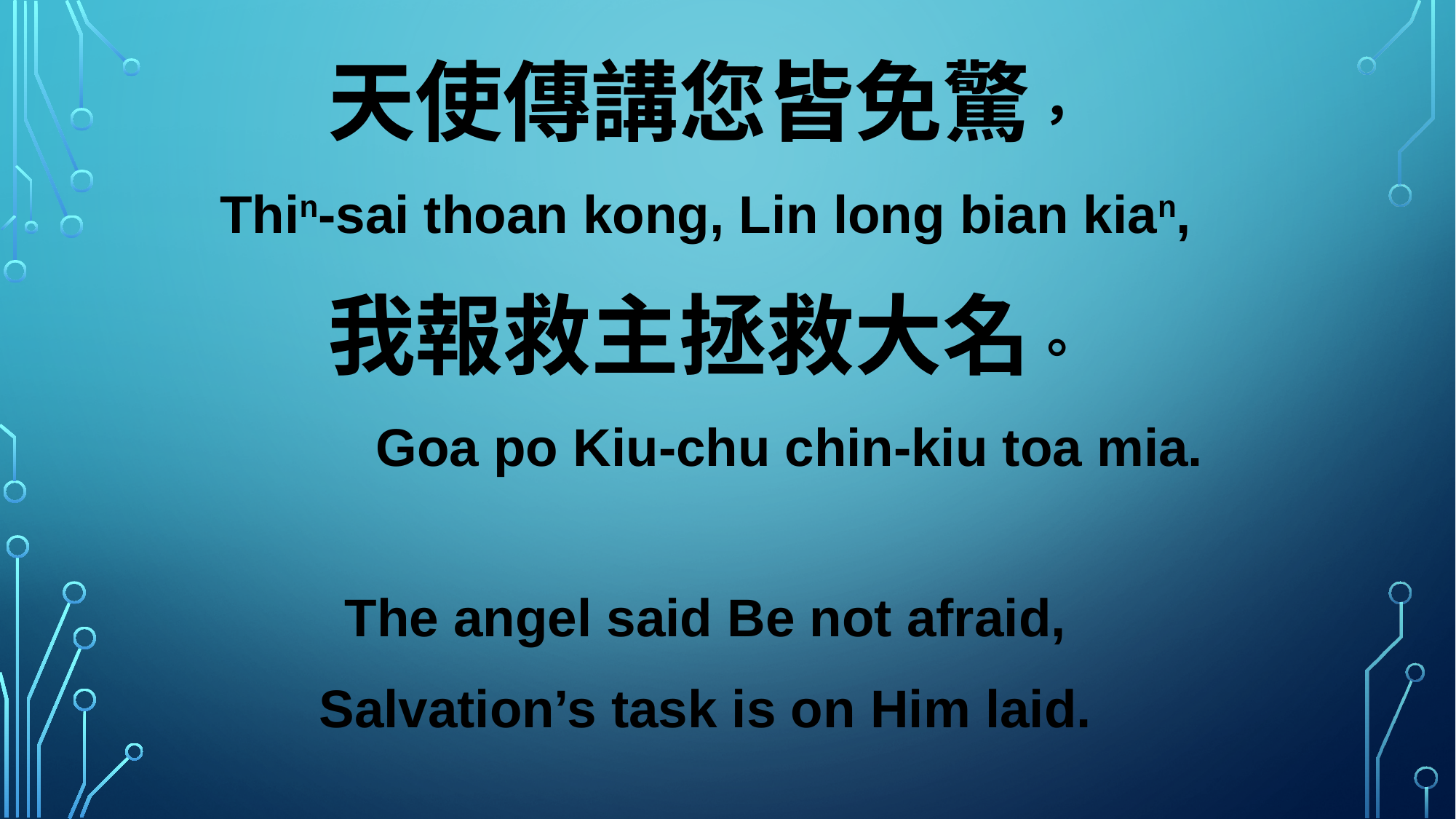

天使傳講您皆免驚，
 Thin-sai thoan kong, Lin long bian kian,
我報救主拯救大名。
             Goa po Kiu-chu chin-kiu toa mia.

The angel said Be not afraid,
Salvation’s task is on Him laid.